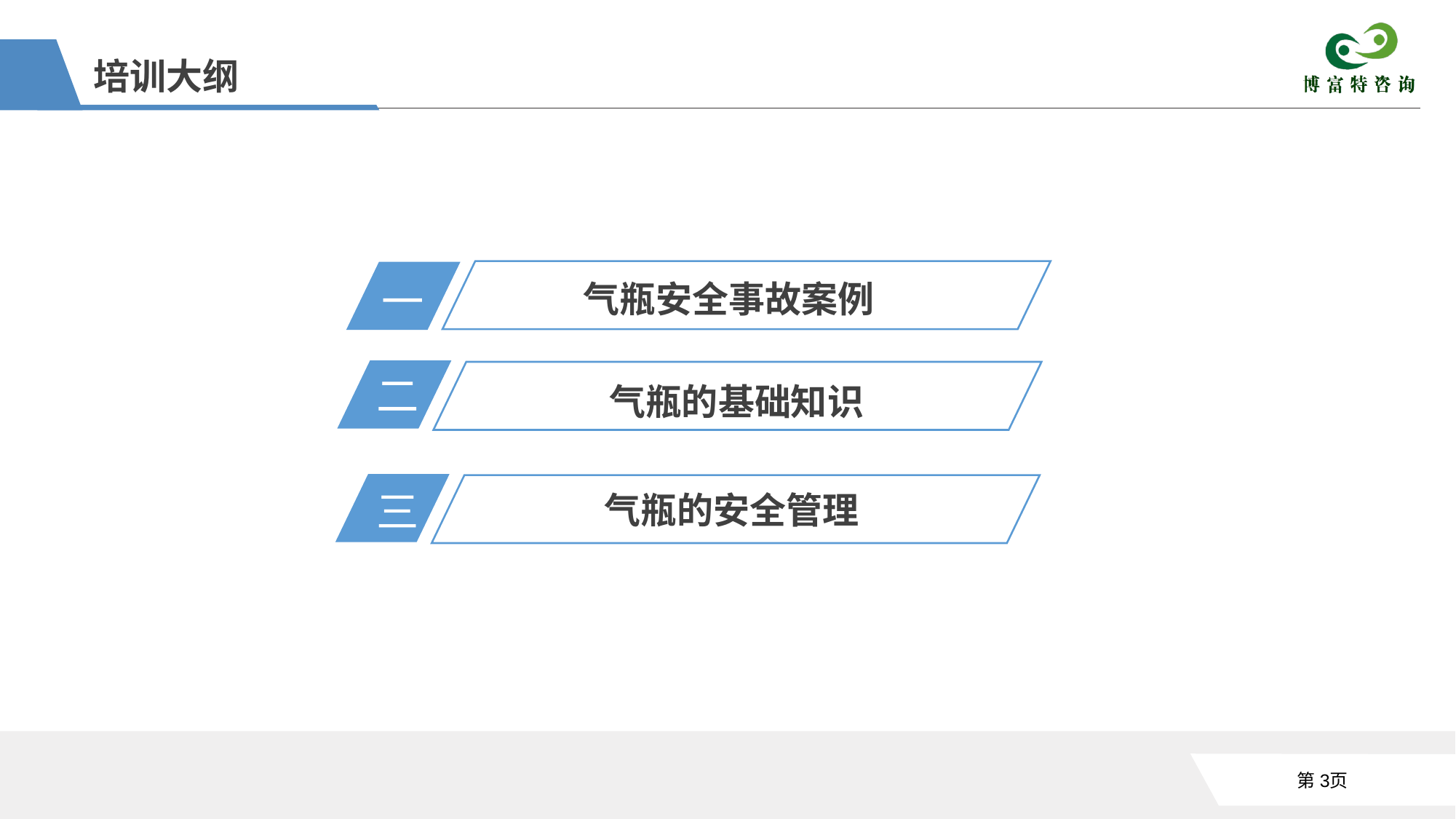

培训大纲

一
气瓶安全事故案例

二

气瓶的基础知识

三

气瓶的安全管理